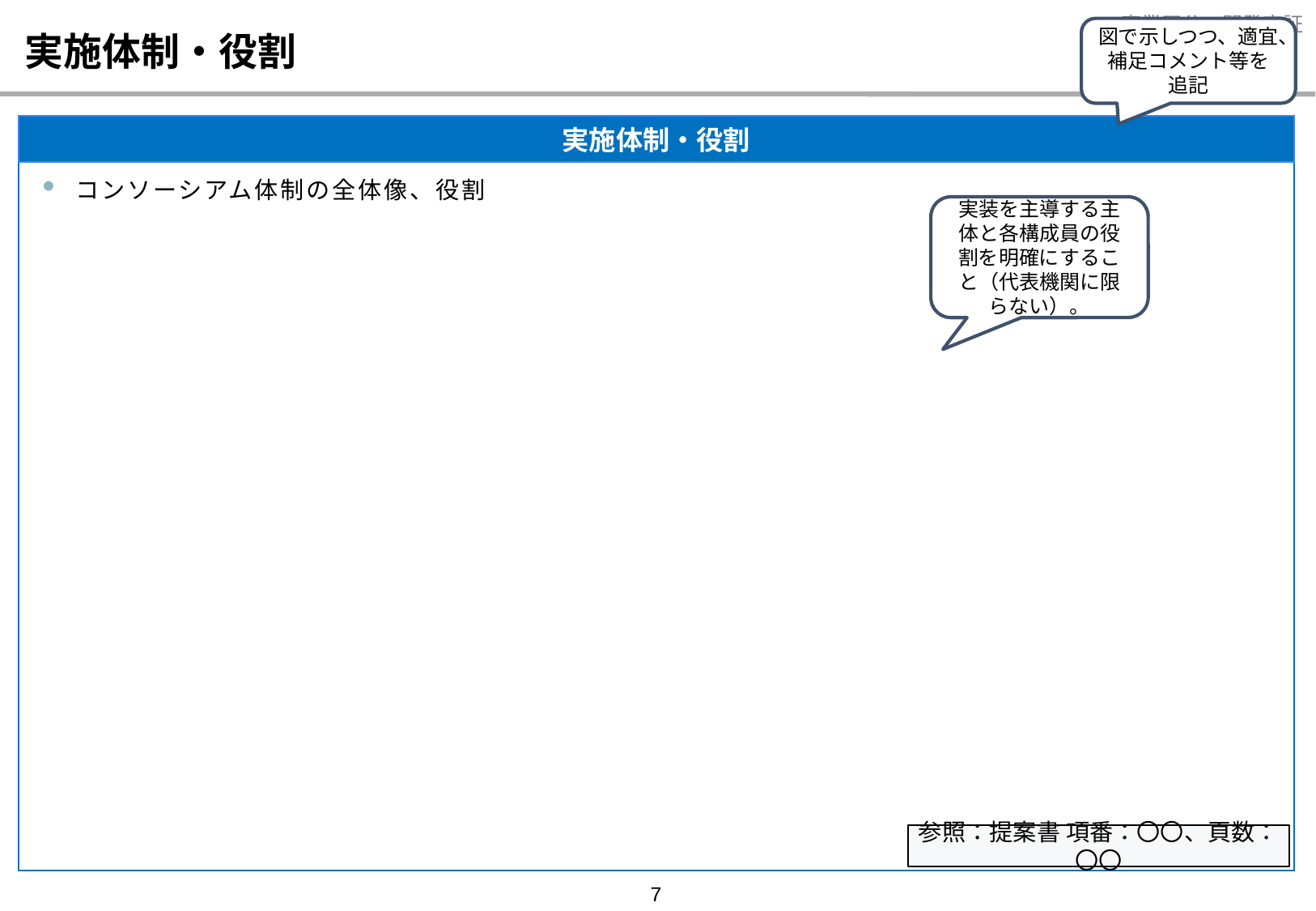

# 実施体制・役割
図で示しつつ、適宜、
補足コメント等を追記
実施体制・役割
コンソーシアム体制の全体像、役割

実装を主導する主体と各構成員の役割を明確にすること（代表機関に限らない）。
参照：提案書 項番：〇〇、頁数：〇〇